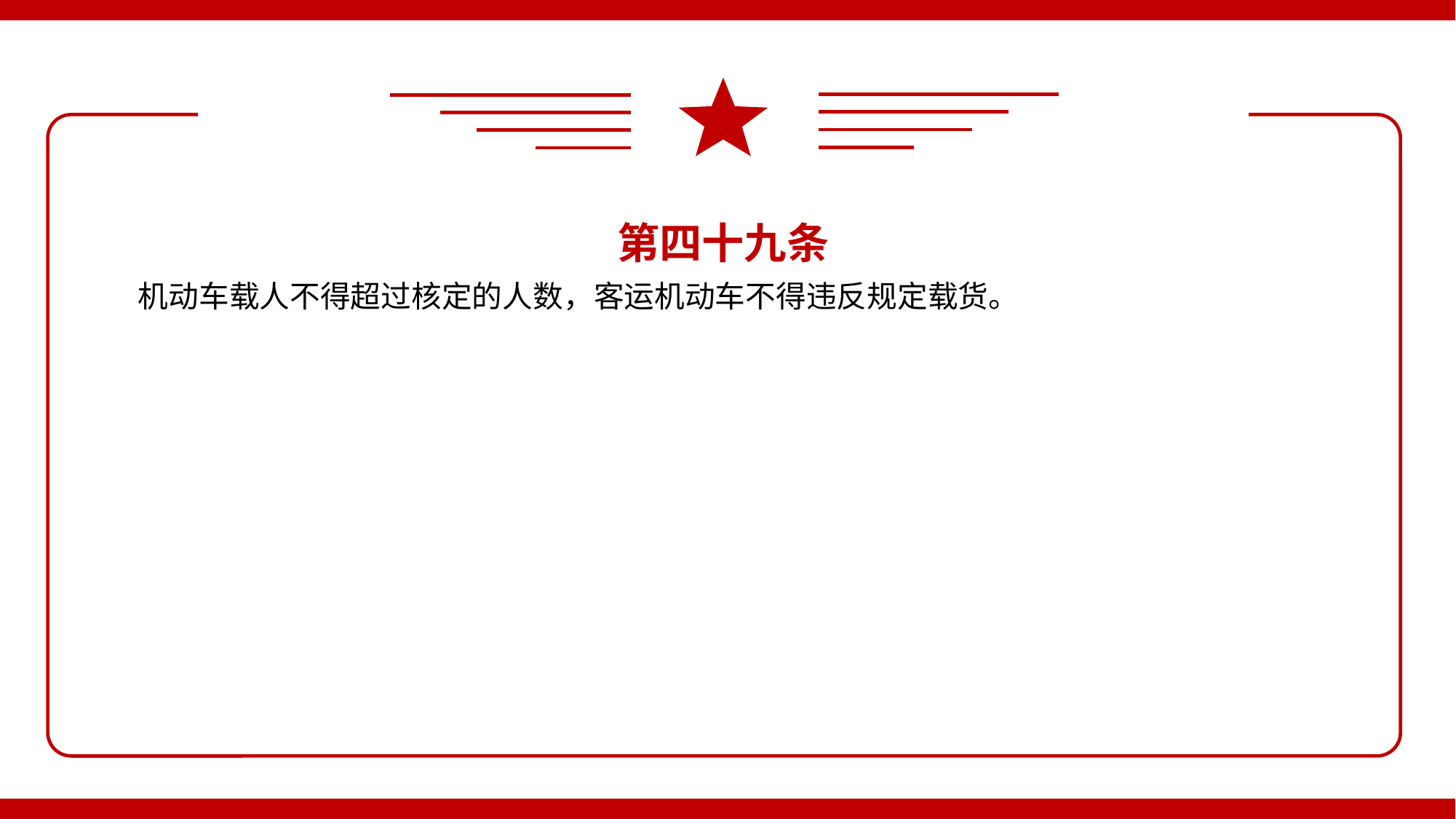

第四十九条
机动车载人不得超过核定的人数，客运机动车不得违反规定载货。